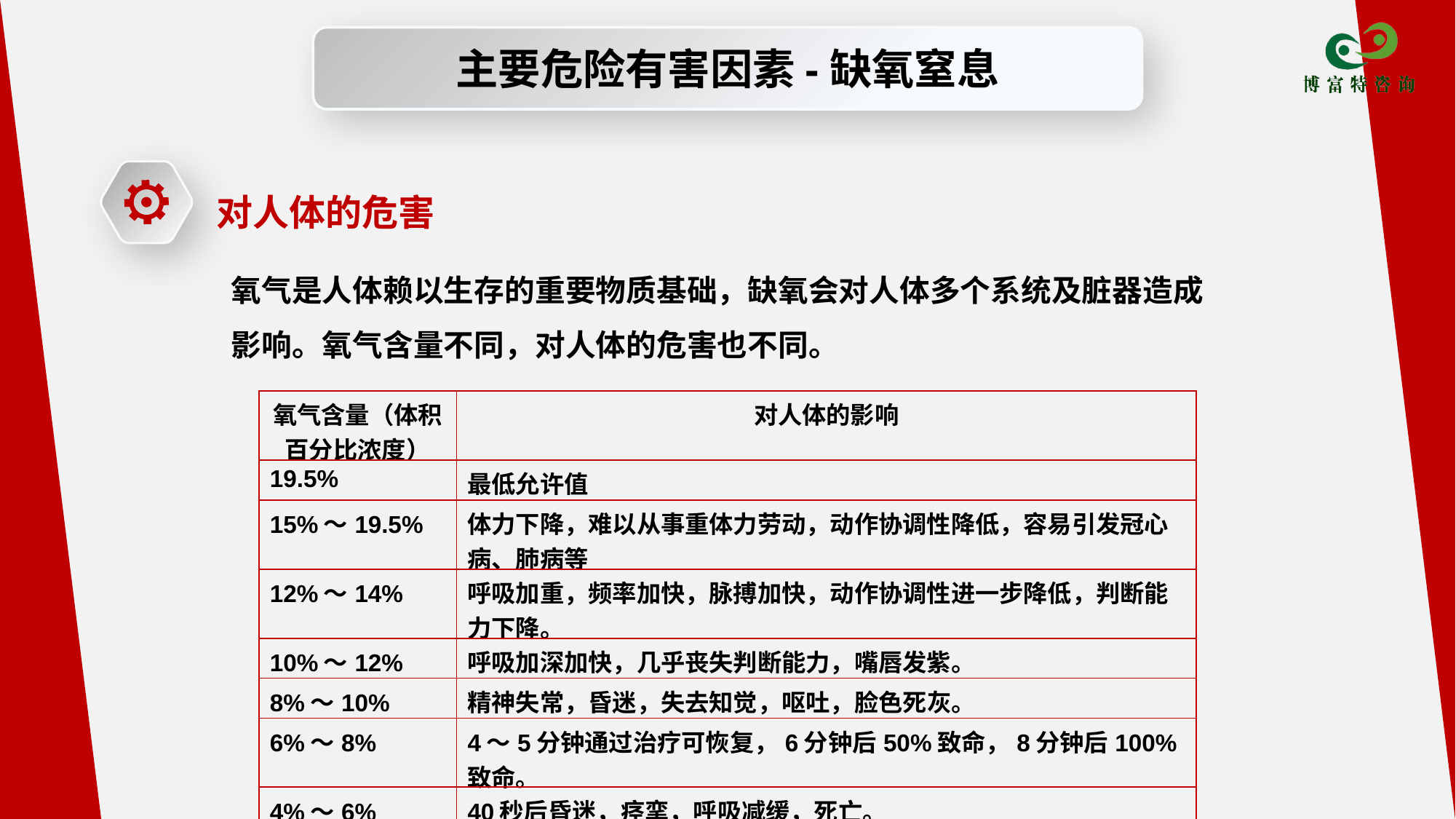

主要危险有害因素-缺氧窒息

对人体的危害

氧气是人体赖以生存的重要物质基础，缺氧会对人体多个系统及脏器造成影响。氧气含量不同，对人体的危害也不同。
| 氧气含量（体积百分比浓度） | 对人体的影响 |
| --- | --- |
| 19.5% | 最低允许值 |
| 15%～19.5% | 体力下降，难以从事重体力劳动，动作协调性降低，容易引发冠心病、肺病等 |
| 12%～14% | 呼吸加重，频率加快，脉搏加快，动作协调性进一步降低，判断能力下降。 |
| 10%～12% | 呼吸加深加快，几乎丧失判断能力，嘴唇发紫。 |
| 8%～10% | 精神失常，昏迷，失去知觉，呕吐，脸色死灰。 |
| 6%～8% | 4～5分钟通过治疗可恢复，6分钟后50%致命，8分钟后100%致命。 |
| 4%～6% | 40秒后昏迷，痉挛，呼吸减缓，死亡。 |